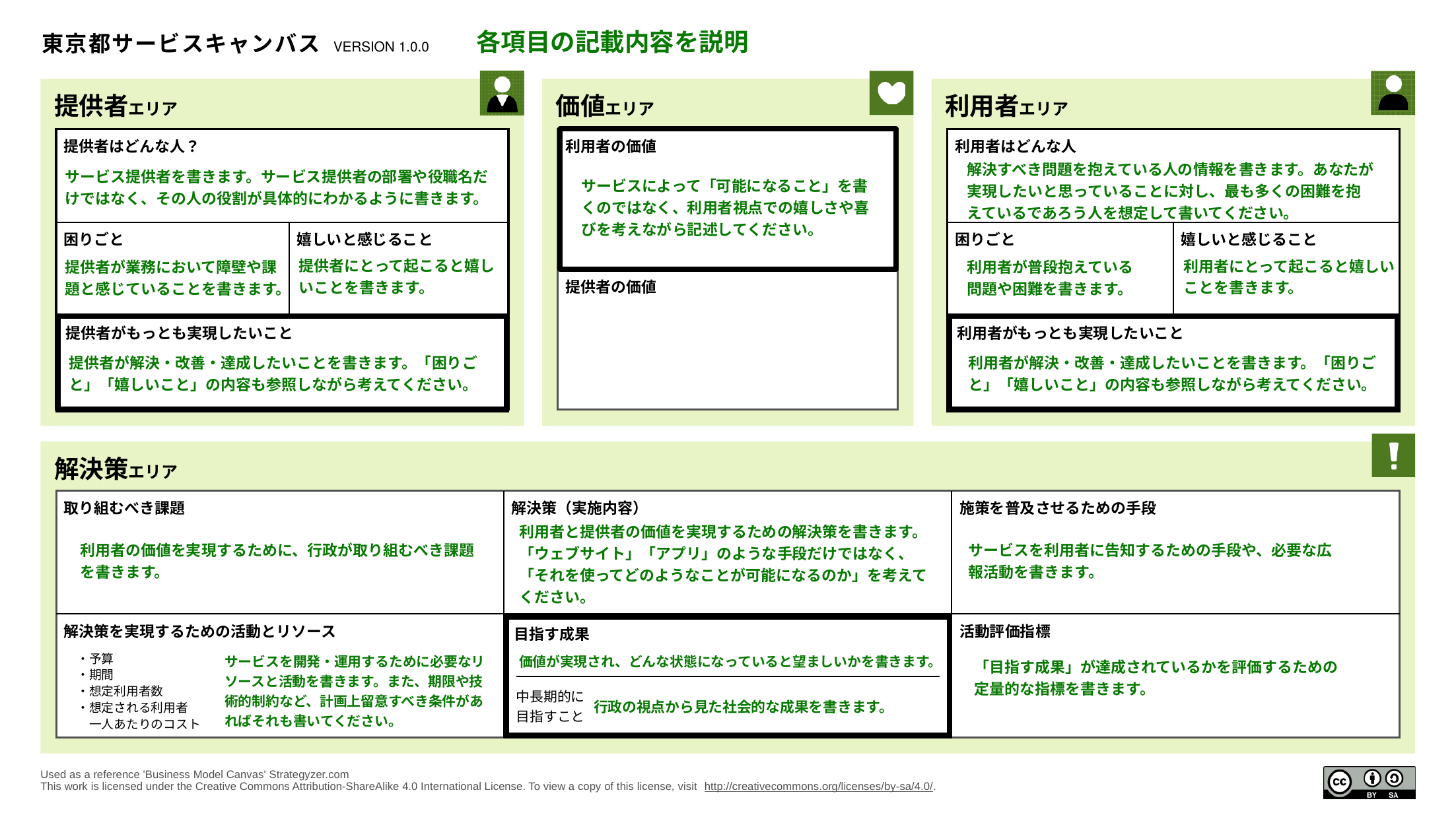

各項目の記載内容を説明
解決すべき問題を抱えている人の情報を書きます。​あなたが実現したいと思っていることに対し、最も多くの困難を抱えているであろう人を想定して書いてください。​
サービス提供者を書きます。サービス提供者の部署や役職名だけではなく、その人の役割が具体的にわかるように書きます。
サービスによって「可能になること」を書くのではなく、利用者視点での嬉しさや喜びを考えながら記述してください。
提供者にとって起こると嬉しいことを書きます。
利用者にとって起こると嬉しいことを書きます。​
利用者が普段抱えている問題や困難を書きます。​
提供者が業務において障壁や課題と感じていることを書きます。
利用者が解決・改善・達成したいことを書きます。「困りごと」「嬉しいこと」の内容も参照しながら考えてください。​
提供者が解決・改善・達成したいことを書きます。「困りごと」「嬉しいこと」の内容も参照しながら考えてください。​
利用者と提供者の価値を実現するための解決策を書きます。「ウェブサイト」「アプリ」のような手段だけではなく、「それを使ってどのようなことが可能になるのか」を考えてください。
サービスを利用者に告知するための手段や、必要な広報活動を書きます。
利用者の価値を実現するために、行政が取り組むべき課題を書きます。
・予算
・期間
・想定利用者数
・想定される利用者
　一人あたりのコスト
サービスを開発・運用するために必要なリソースと活動を書きます。また、期限や技術的制約など、計画上留意すべき条件があればそれも書いてください。
価値が実現され、どんな状態になっていると望ましいかを書きます。
「目指す成果」が達成されているかを評価するための定量的な指標を書きます。
行政の視点から見た社会的な成果を書きます。